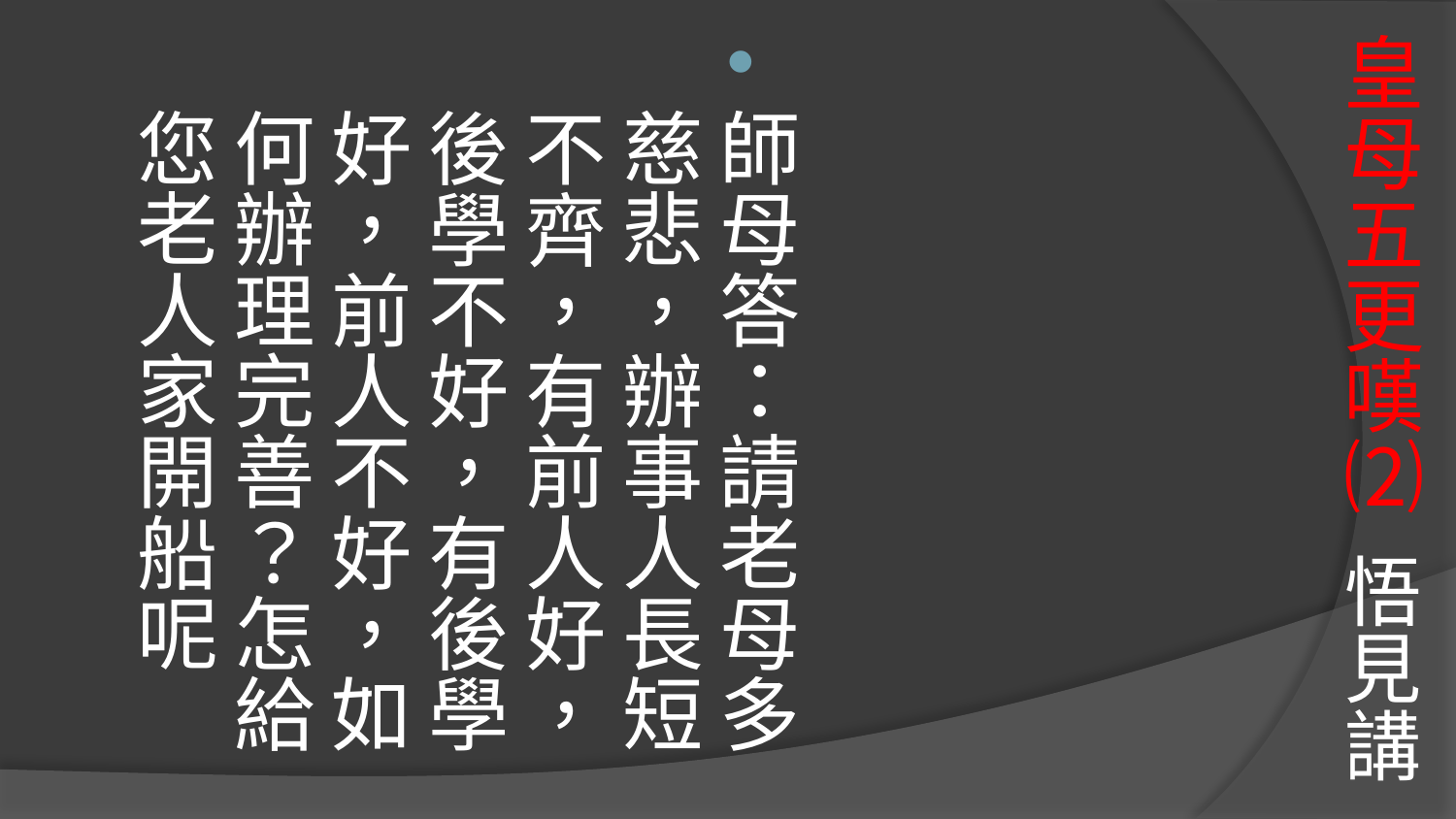

# 皇母五更嘆⑵  悟見講
師母答：請老母多慈悲，辦事人長短不齊，有前人好，後學不好，有後學好，前人不好，如何辦理完善？怎給您老人家開船呢